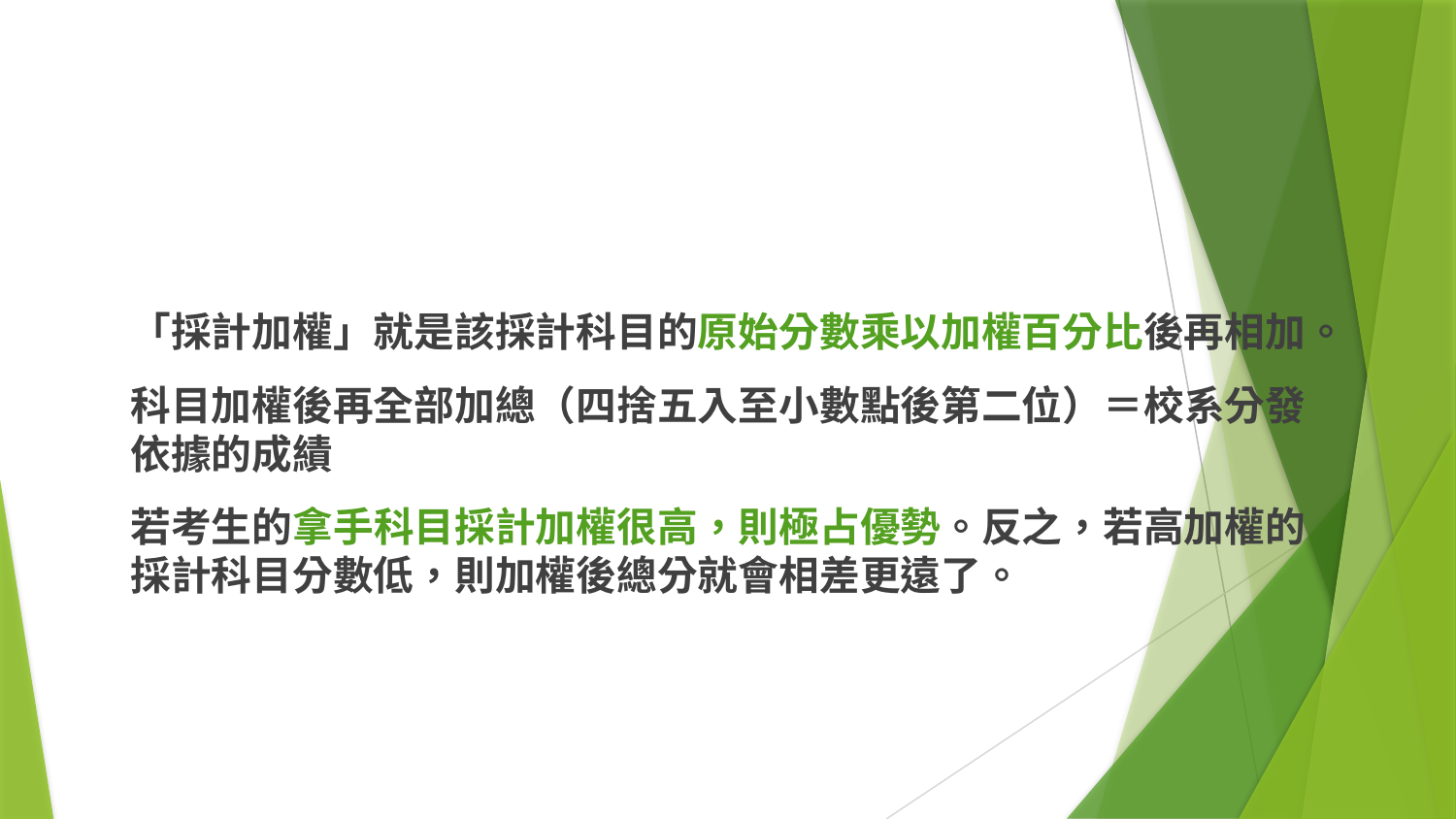

「採計加權」就是該採計科目的原始分數乘以加權百分比後再相加。
科目加權後再全部加總（四捨五入至小數點後第二位）＝校系分發依據的成績
若考生的拿手科目採計加權很高，則極占優勢。反之，若高加權的採計科目分數低，則加權後總分就會相差更遠了。